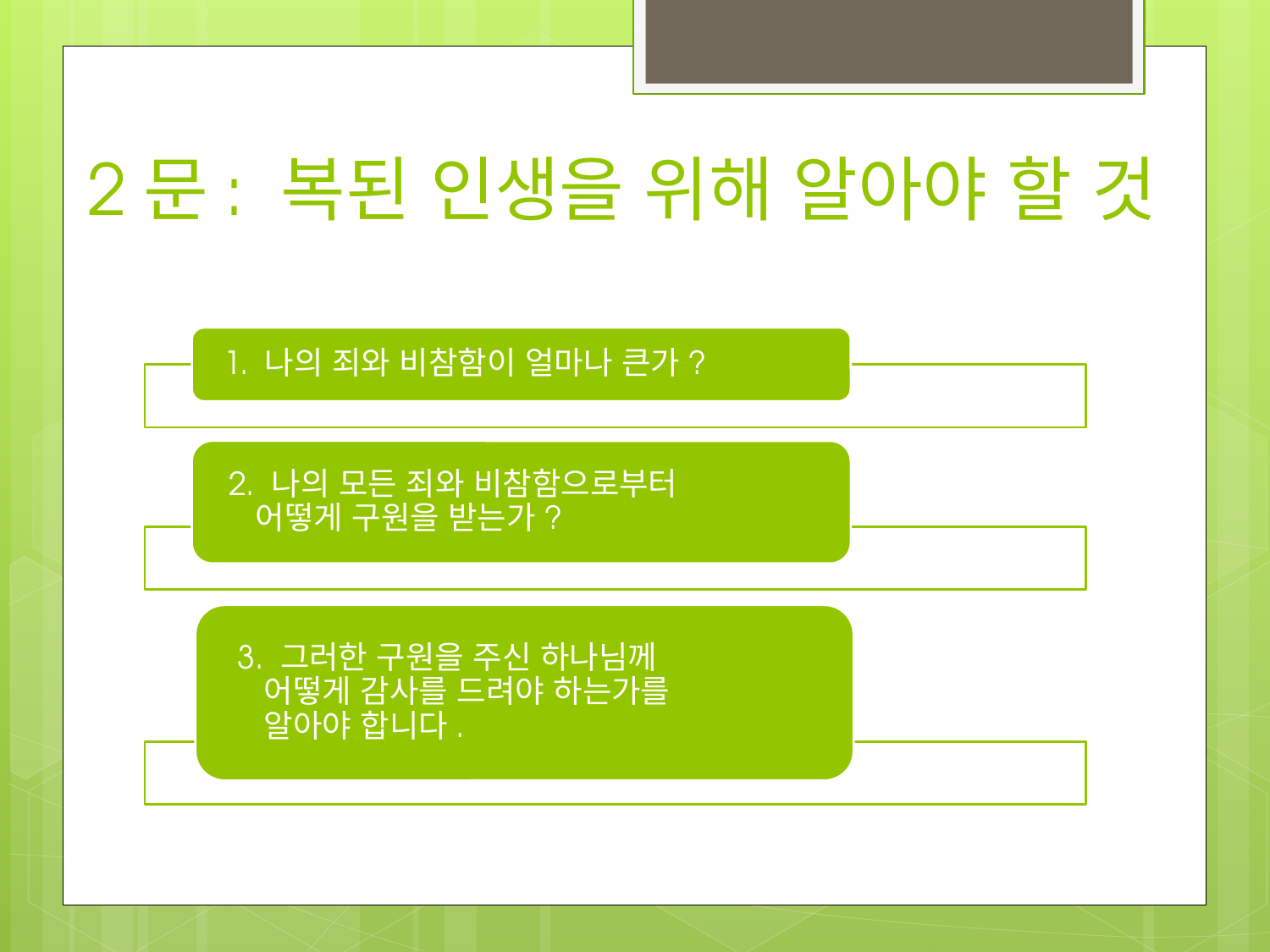

# 2문: 복된 인생을 위해 알아야 할 것
1. 나의 죄와 비참함이 얼마나 큰가?
2. 나의 모든 죄와 비참함으로부터
   어떻게 구원을 받는가?
3. 그러한 구원을 주신 하나님께
   어떻게 감사를 드려야 하는가를
   알아야 합니다.